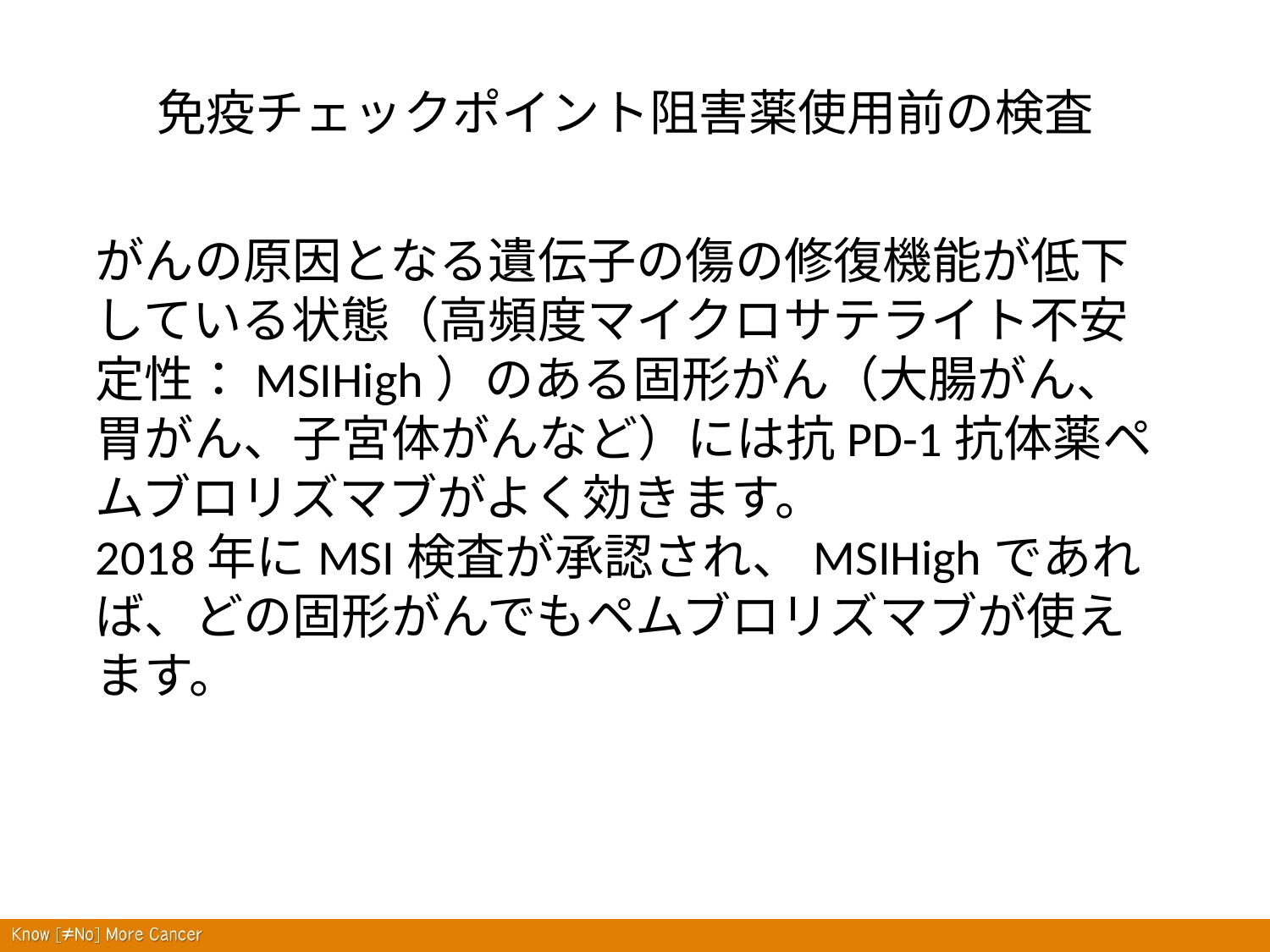

# 免疫チェックポイント阻害薬使用前の検査
がんの原因となる遺伝子の傷の修復機能が低下している状態（高頻度マイクロサテライト不安定性：MSIHigh）のある固形がん（大腸がん、胃がん、子宮体がんなど）には抗PD-1抗体薬ペムブロリズマブがよく効きます。
2018年にMSI検査が承認され、MSIHighであれば、どの固形がんでもペムブロリズマブが使えます。